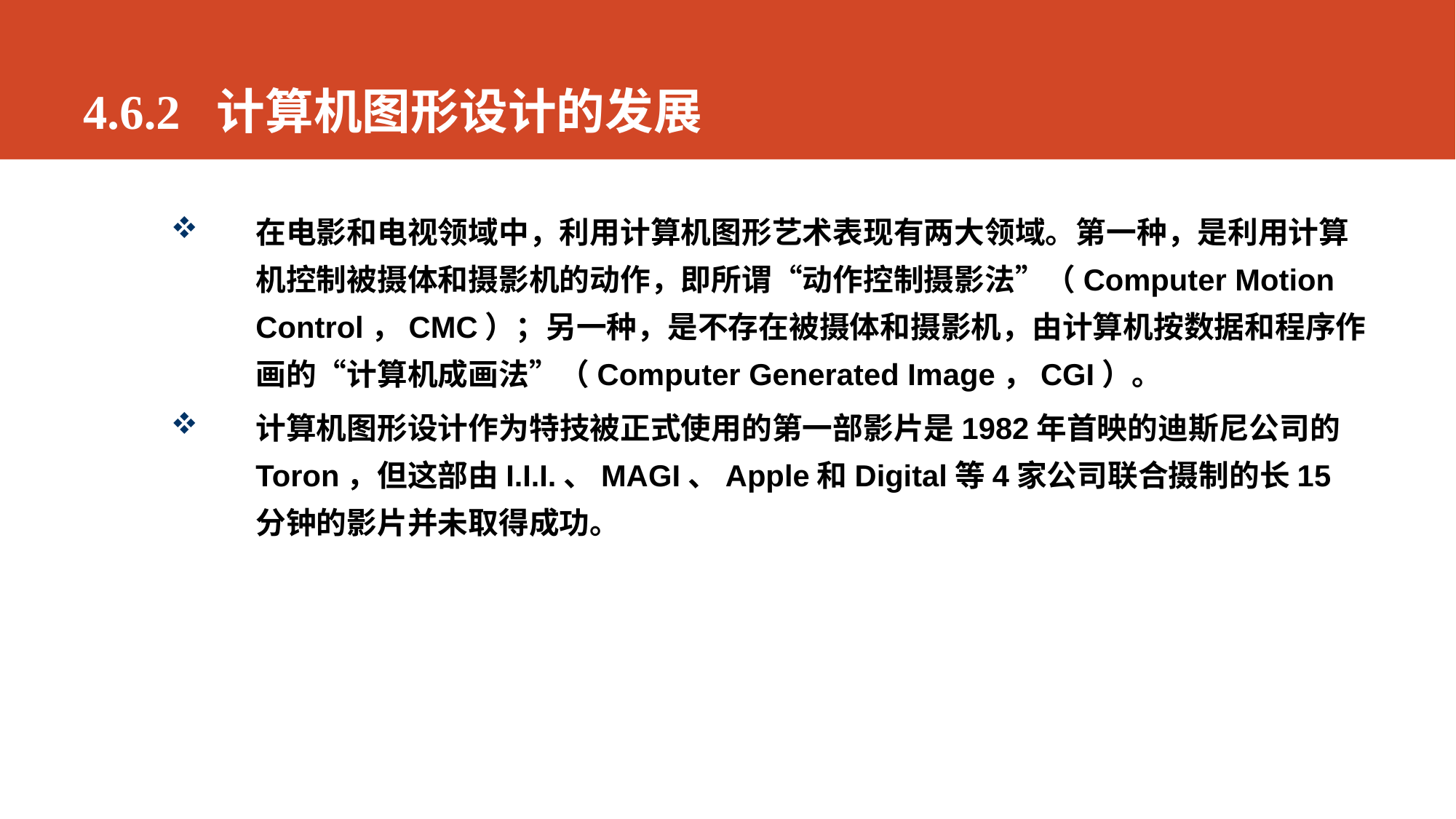

# 4.6.2  计算机图形设计的发展
在电影和电视领域中，利用计算机图形艺术表现有两大领域。第一种，是利用计算机控制被摄体和摄影机的动作，即所谓“动作控制摄影法”（Computer Motion Control，CMC）；另一种，是不存在被摄体和摄影机，由计算机按数据和程序作画的“计算机成画法”（Computer Generated Image，CGI）。
计算机图形设计作为特技被正式使用的第一部影片是1982年首映的迪斯尼公司的Toron，但这部由I.I.I.、MAGI、Apple和Digital等4家公司联合摄制的长15分钟的影片并未取得成功。